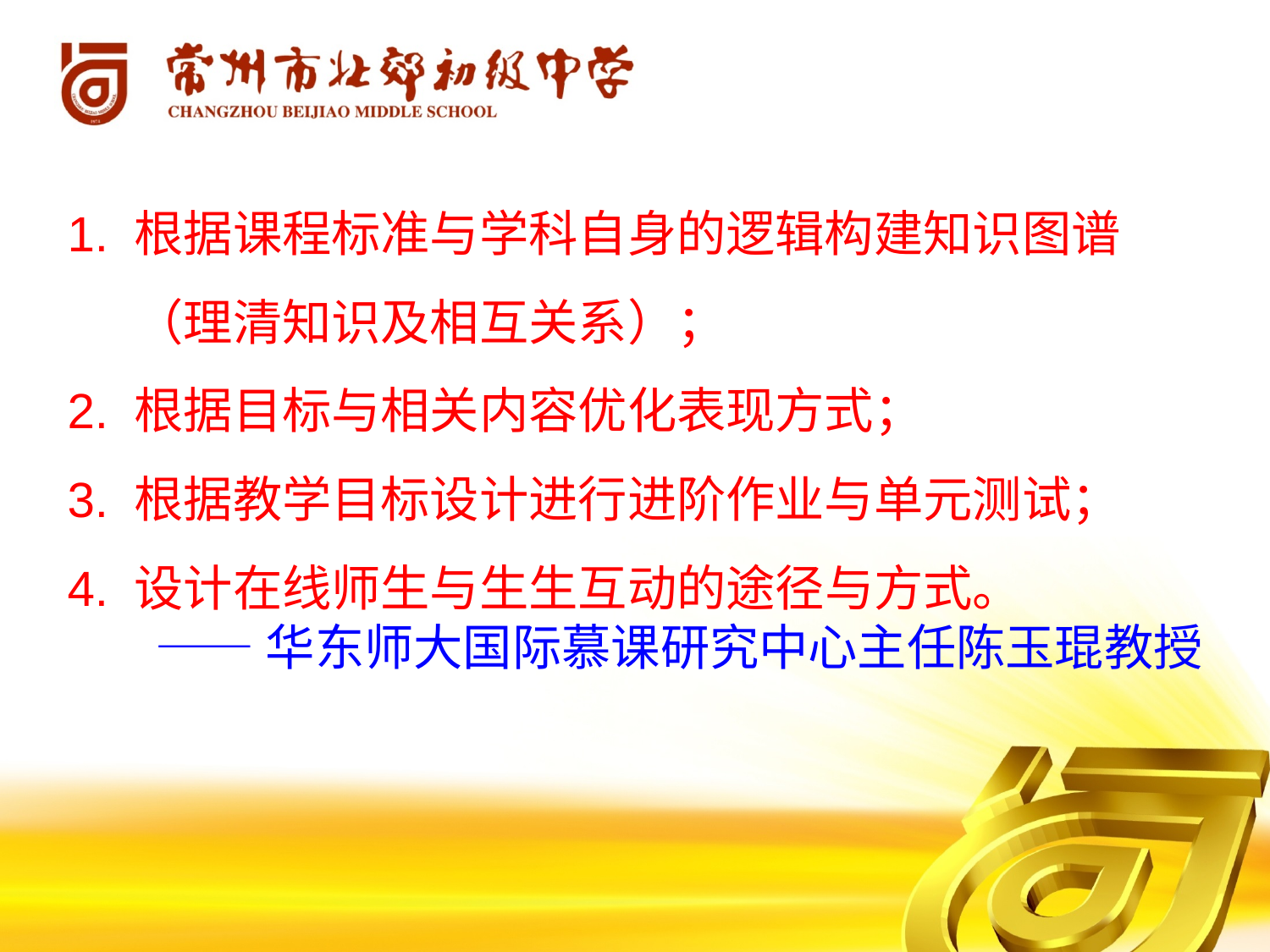

1. 根据课程标准与学科自身的逻辑构建知识图谱
     （理清知识及相互关系）；
2. 根据目标与相关内容优化表现方式；
3. 根据教学目标设计进行进阶作业与单元测试；
4. 设计在线师生与生生互动的途径与方式。
        ——华东师大国际慕课研究中心主任陈玉琨教授